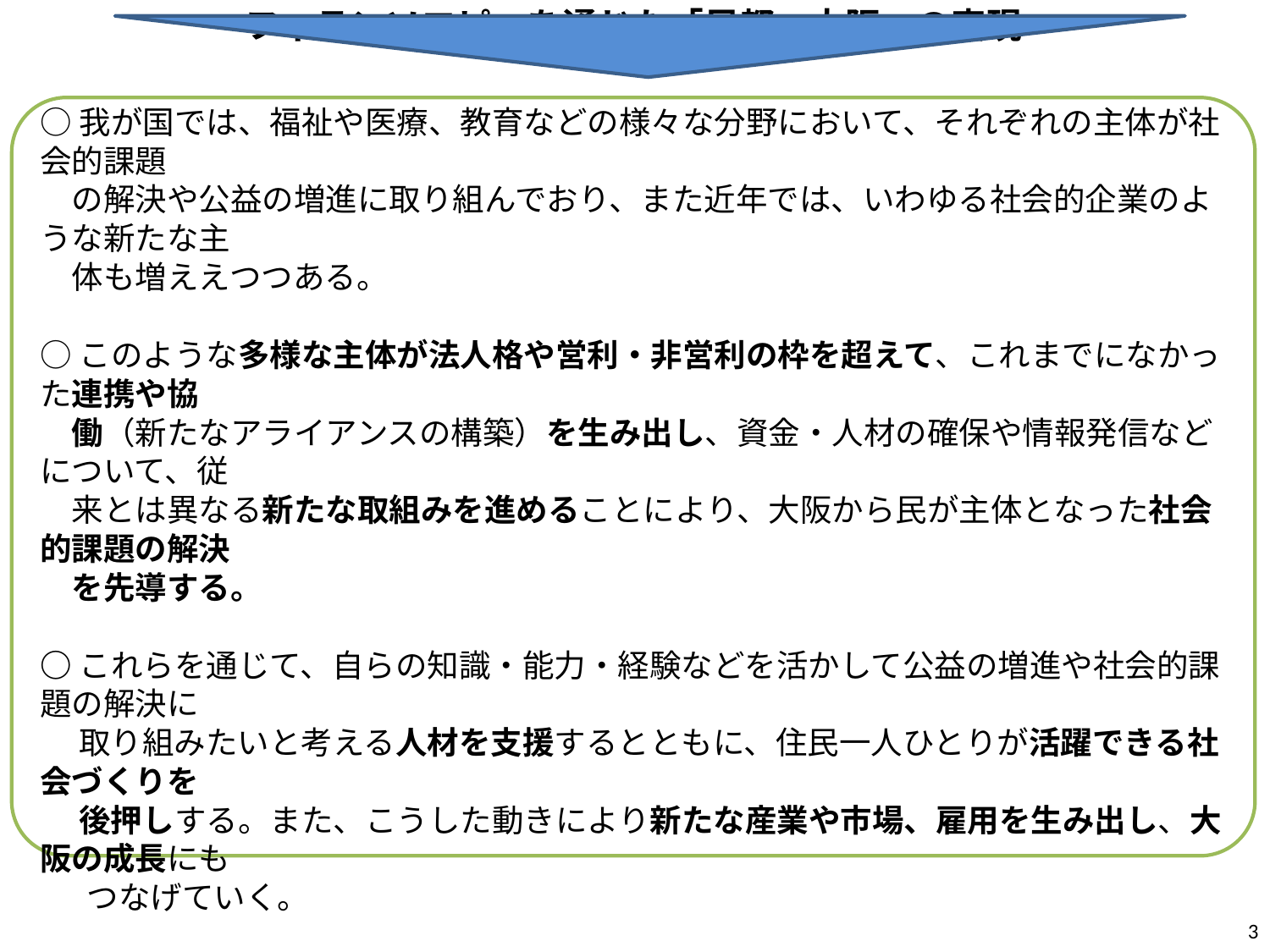

フィランソロピーを通じた「民都・大阪」の実現

○我が国では、福祉や医療、教育などの様々な分野において、それぞれの主体が社会的課題
　の解決や公益の増進に取り組んでおり、また近年では、いわゆる社会的企業のような新たな主
　体も増ええつつある。

○このような多様な主体が法人格や営利・非営利の枠を超えて、これまでになかった連携や協
　働（新たなアライアンスの構築）を生み出し、資金・人材の確保や情報発信などについて、従
　来とは異なる新たな取組みを進めることにより、大阪から民が主体となった社会的課題の解決
　を先導する。

○これらを通じて、自らの知識・能力・経験などを活かして公益の増進や社会的課題の解決に
　 取り組みたいと考える人材を支援するとともに、住民一人ひとりが活躍できる社会づくりを
　 後押しする。また、こうした動きにより新たな産業や市場、雇用を生み出し、大阪の成長にも
 　つなげていく。

3